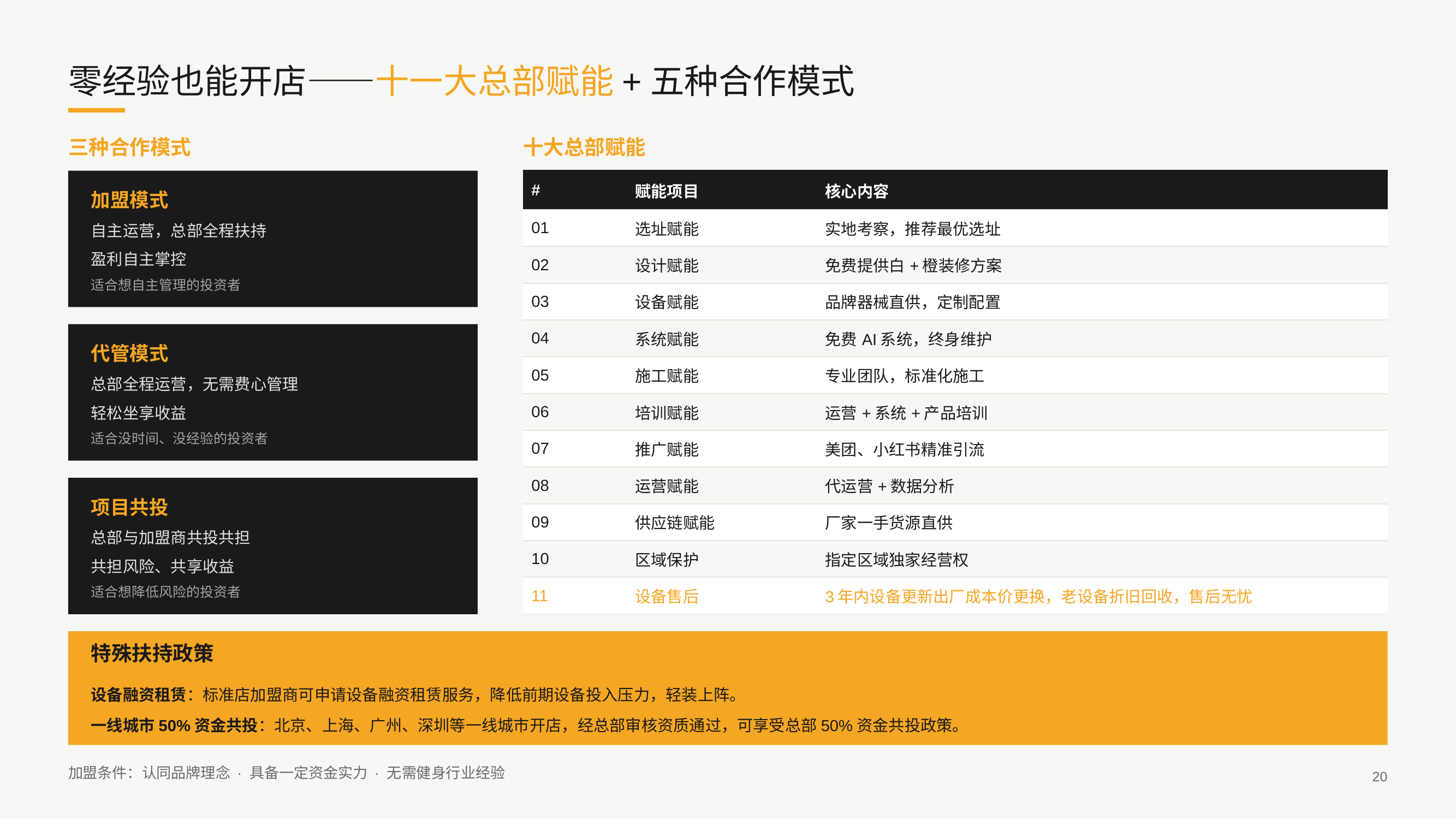

零经验也能开店——十一大总部赋能+五种合作模式

三种合作模式
十大总部赋能

| # | 赋能项目 | 核心内容 |
| --- | --- | --- |
| 01 | 选址赋能 | 实地考察，推荐最优选址 |
| 02 | 设计赋能 | 免费提供白+橙装修方案 |
| 03 | 设备赋能 | 品牌器械直供，定制配置 |
| 04 | 系统赋能 | 免费AI系统，终身维护 |
| 05 | 施工赋能 | 专业团队，标准化施工 |
| 06 | 培训赋能 | 运营+系统+产品培训 |
| 07 | 推广赋能 | 美团、小红书精准引流 |
| 08 | 运营赋能 | 代运营+数据分析 |
| 09 | 供应链赋能 | 厂家一手货源直供 |
| 10 | 区域保护 | 指定区域独家经营权 |
| 11 | 设备售后 | 3年内设备更新出厂成本价更换，老设备折旧回收，售后无忧 |
加盟模式
自主运营，总部全程扶持
盈利自主掌控
适合想自主管理的投资者

代管模式
总部全程运营，无需费心管理
轻松坐享收益
适合没时间、没经验的投资者

项目共投
总部与加盟商共投共担
共担风险、共享收益
适合想降低风险的投资者

特殊扶持政策
设备融资租赁：标准店加盟商可申请设备融资租赁服务，降低前期设备投入压力，轻装上阵。
一线城市50%资金共投：北京、上海、广州、深圳等一线城市开店，经总部审核资质通过，可享受总部50%资金共投政策。
加盟条件：认同品牌理念 · 具备一定资金实力 · 无需健身行业经验
20